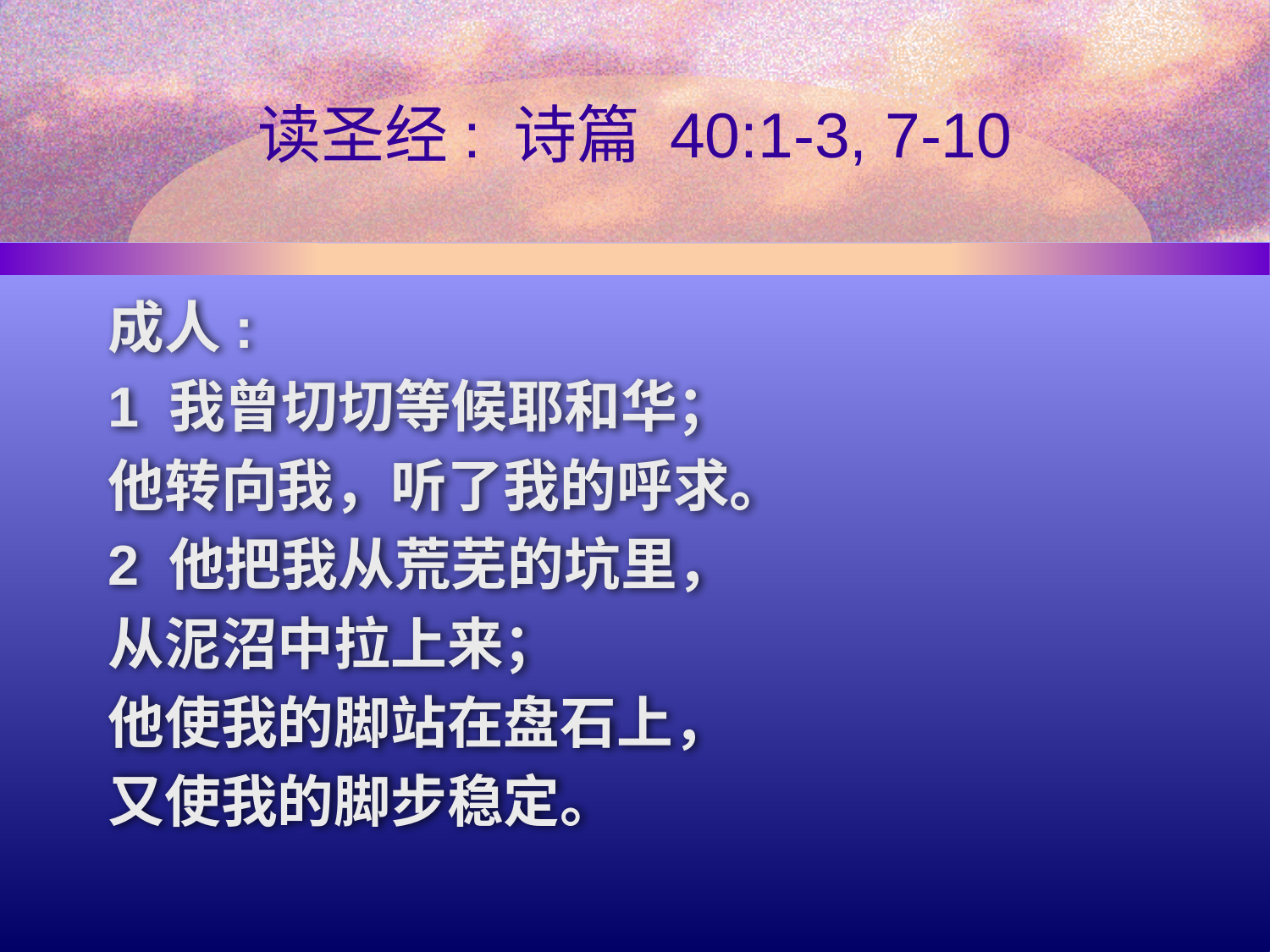

# 读圣经: 诗篇 40:1-3, 7-10
成人:
1 我曾切切等候耶和华；
他转向我，听了我的呼求。
2 他把我从荒芜的坑里，
从泥沼中拉上来；
他使我的脚站在盘石上，
又使我的脚步稳定。